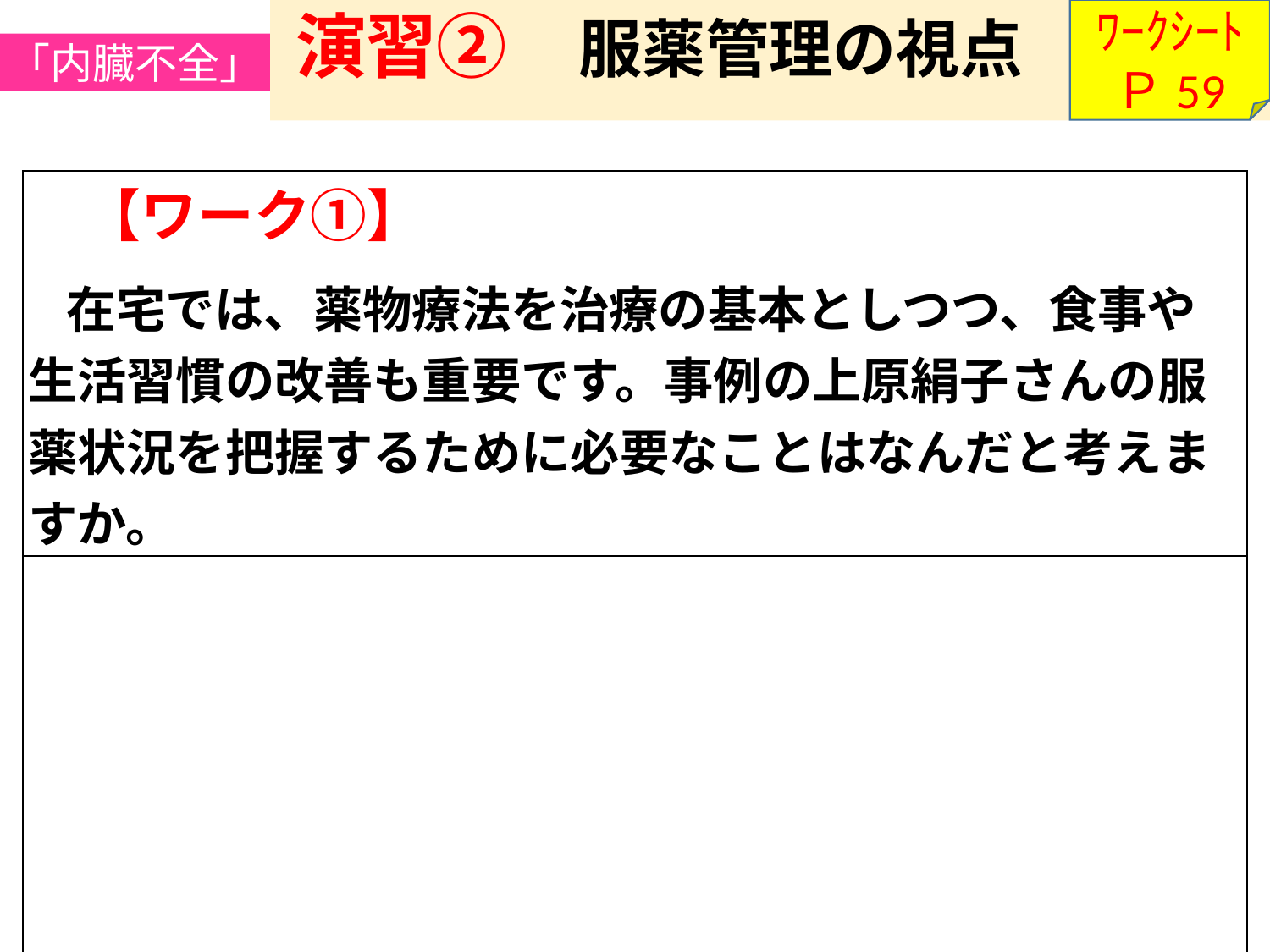

「内臓不全」
演習②　  服薬管理の視点
ﾜｰｸｼｰﾄ
Ｐ59
| 【ワーク①】   　在宅では、薬物療法を治療の基本としつつ、食事や生活習慣の改善も重要です。事例の上原絹子さんの服薬状況を把握するために必要なことはなんだと考えますか。 |
| --- |
|  |